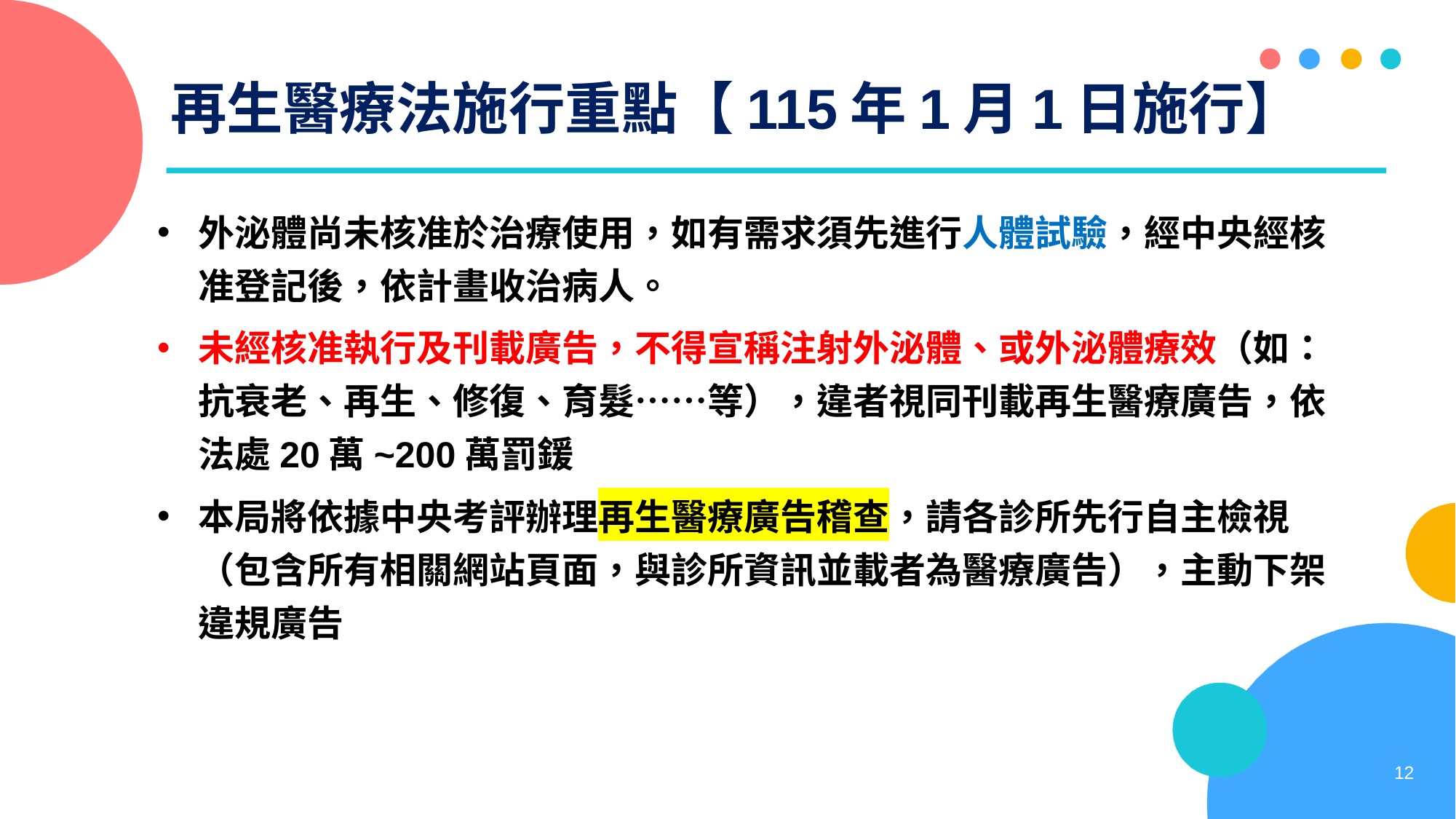

# 再生醫療法施行重點【115年1月1日施行】
外泌體尚未核准於治療使用，如有需求須先進行人體試驗，經中央經核准登記後，依計畫收治病人。
未經核准執行及刊載廣告，不得宣稱注射外泌體、或外泌體療效（如：抗衰老、再生、修復、育髮……等），違者視同刊載再生醫療廣告，依法處20萬~200萬罰鍰
本局將依據中央考評辦理再生醫療廣告稽查，請各診所先行自主檢視（包含所有相關網站頁面，與診所資訊並載者為醫療廣告），主動下架違規廣告
12